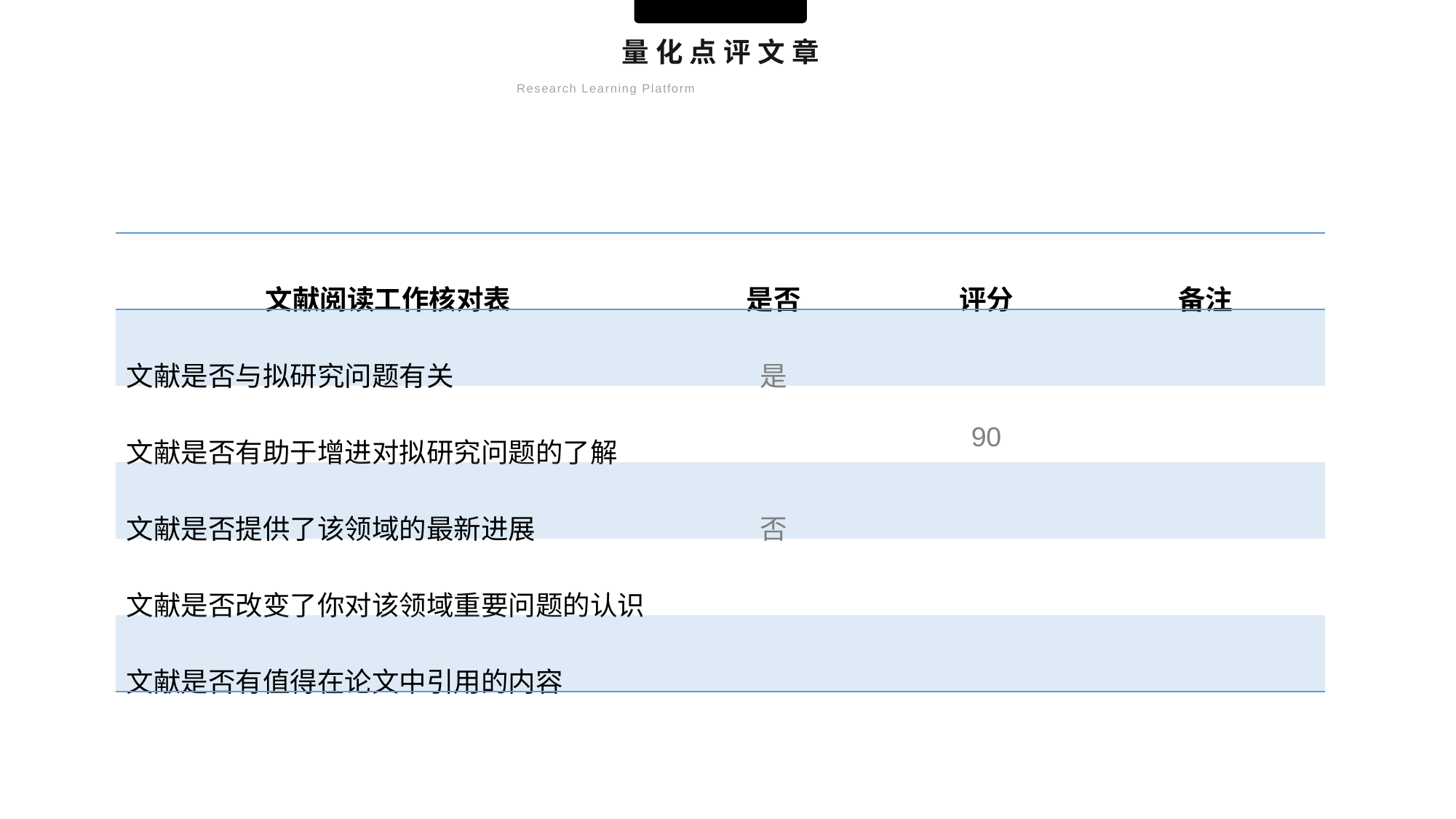

量化点评文章
Research Learning Platform
| 文献阅读工作核对表 | 是否 | 评分 | 备注 |
| --- | --- | --- | --- |
| 文献是否与拟研究问题有关 | 是 |  |  |
| 文献是否有助于增进对拟研究问题的了解 |  | 90 |  |
| 文献是否提供了该领域的最新进展 | 否 |  |  |
| 文献是否改变了你对该领域重要问题的认识 |  |  |  |
| 文献是否有值得在论文中引用的内容 |  |  |  |